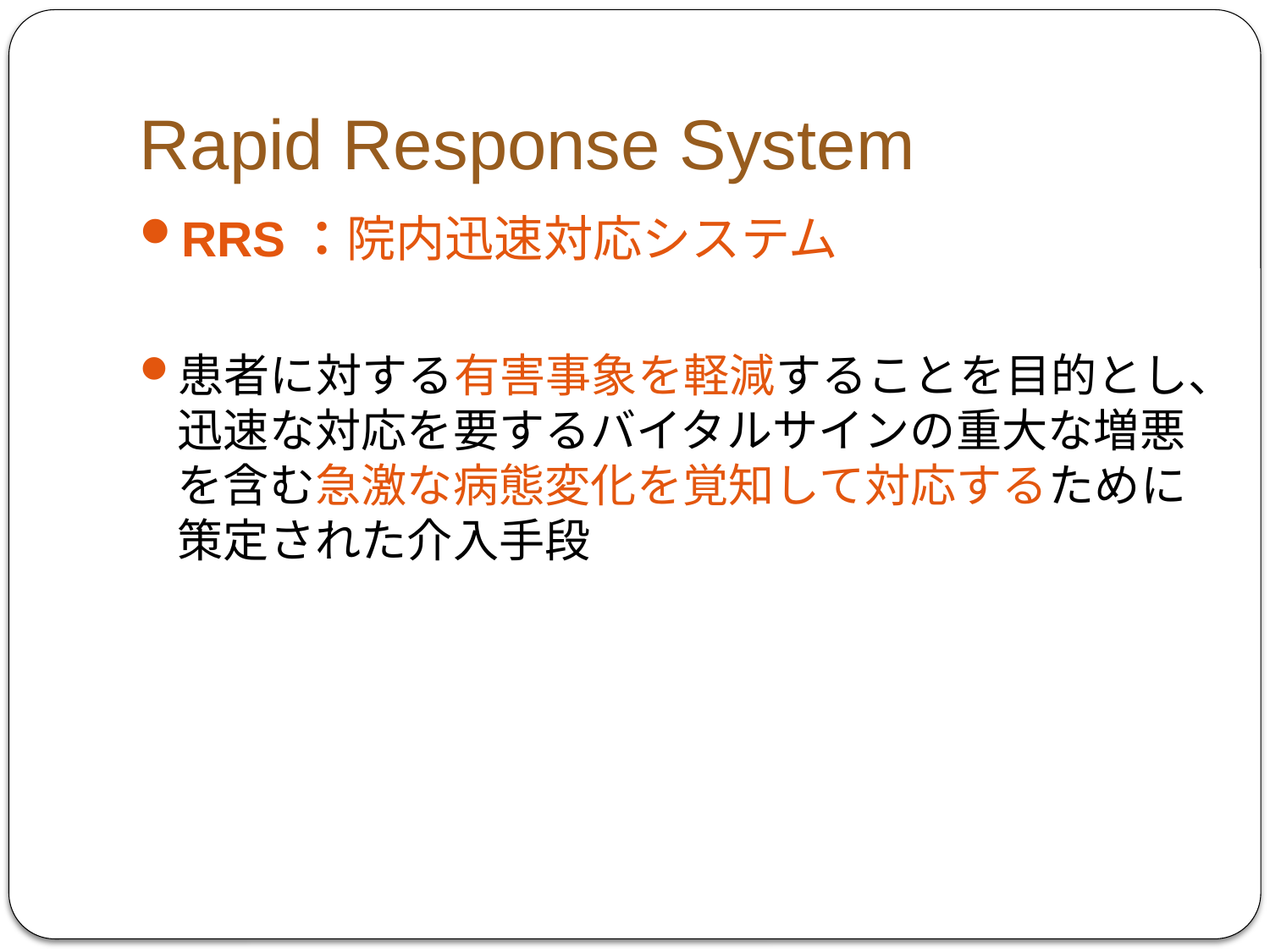

# Rapid Response System
RRS：院内迅速対応システム

患者に対する有害事象を軽減することを目的とし、迅速な対応を要するバイタルサインの重大な増悪を含む急激な病態変化を覚知して対応するために策定された介入手段